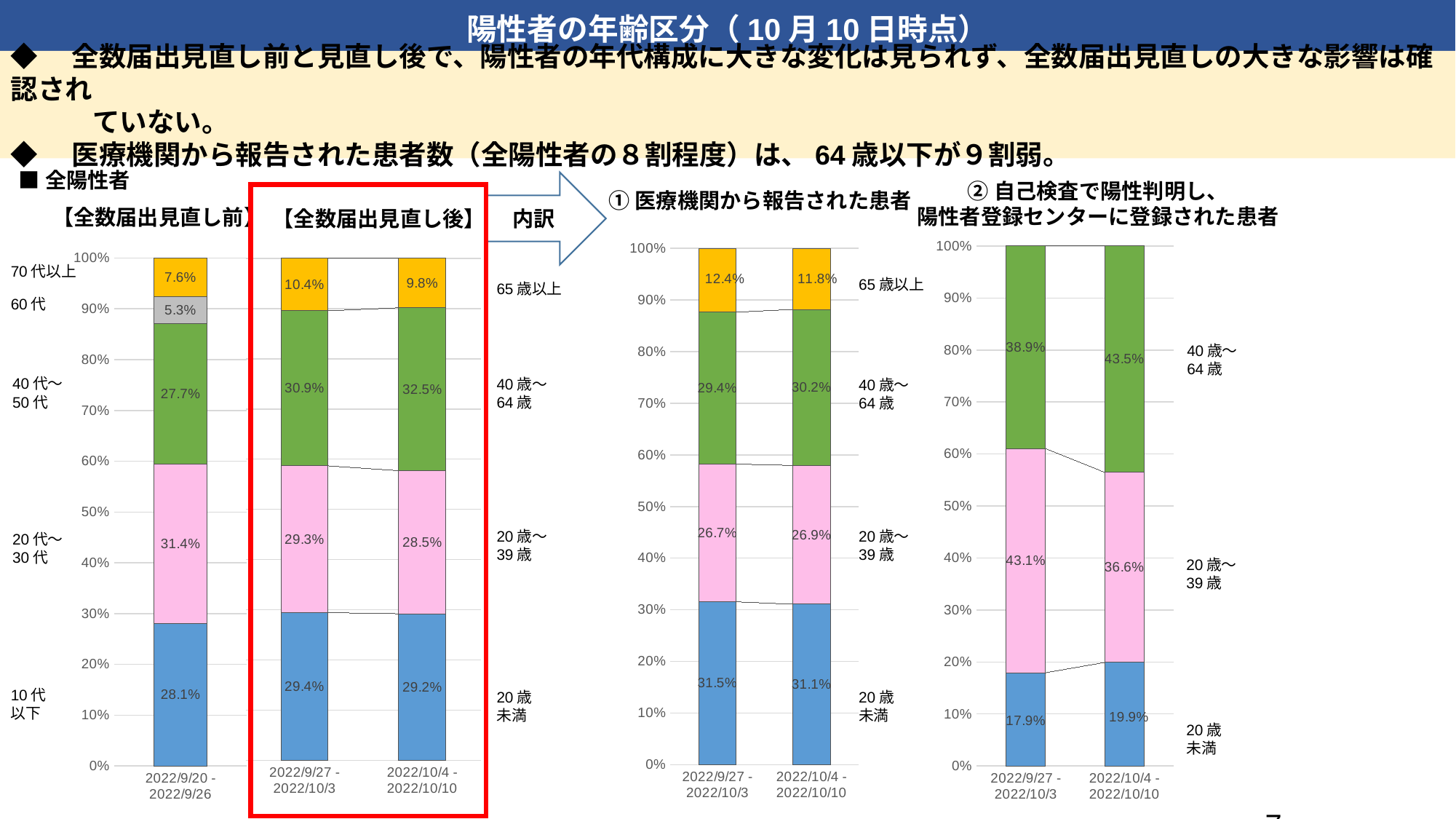

陽性者の年齢区分（10月10日時点）
◆　全数届出見直し前と見直し後で、陽性者の年代構成に大きな変化は見られず、全数届出見直しの大きな影響は確認され
　　　ていない。
◆　医療機関から報告された患者数（全陽性者の８割程度）は、64歳以下が９割弱。
■全陽性者
内訳
②自己検査で陽性判明し、
陽性者登録センターに登録された患者
①医療機関から報告された患者

【全数届出見直し前】
【全数届出見直し後】

### Chart

| Category | 20歳未満 | 20-39歳 | 40-64歳 | 65歳以上 |
|---|---|---|---|---|
| 2022/9/27 - 2022/10/3 | 0.17930793428871025 | 0.43131772107654665 | 0.3893743446347431 | 0.0 |
| 2022/10/4 - 2022/10/10 | 0.19904648390941598 | 0.36591179976162097 | 0.43504171632896305 | 0.0 |

### Chart

| Category | 20歳未満 | 20-39歳 | 40-64歳 | 65歳以上 |
|---|---|---|---|---|
| 2022/9/27 - 2022/10/3 | 0.31541661250487457 | 0.26673599376056156 | 0.2940985311321981 | 0.12374886260236578 |
| 2022/10/4 - 2022/10/10 | 0.3107344632768362 | 0.2687651331719128 | 0.3020984665052462 | 0.11840193704600484 |

### Chart

| Category | 10代以下 | 20-30代 | 40-50代 | 60代 | 70代以上 |
|---|---|---|---|---|---|
| 2022/9/20 - 2022/9/26 | 0.2808608554412561 | 0.3136166756903086 | 0.27656334596643206 | 0.05295749864645371 | 0.07600162425554954 |

### Chart

| Category | 20歳未満 | 20-39歳 | 40-64歳 | 65歳以上 |
|---|---|---|---|---|
| 2022/9/27 - 2022/10/3 | 0.29407573847755797 | 0.29254123965583384 | 0.3090371019893681 | 0.1043459198772401 |
| 2022/10/4 - 2022/10/10 | 0.29187629972496143 | 0.2851680418595291 | 0.32454551552961697 | 0.09841014288589253 |
70代以上
65歳以上
65歳以上
60代
40歳～
64歳
40代～
50代
40歳～
64歳
40歳～
64歳
20歳～
39歳
20歳～
39歳
20代～
30代
20歳～
39歳
10代
以下
20歳
未満
20歳
未満
20歳
未満
7